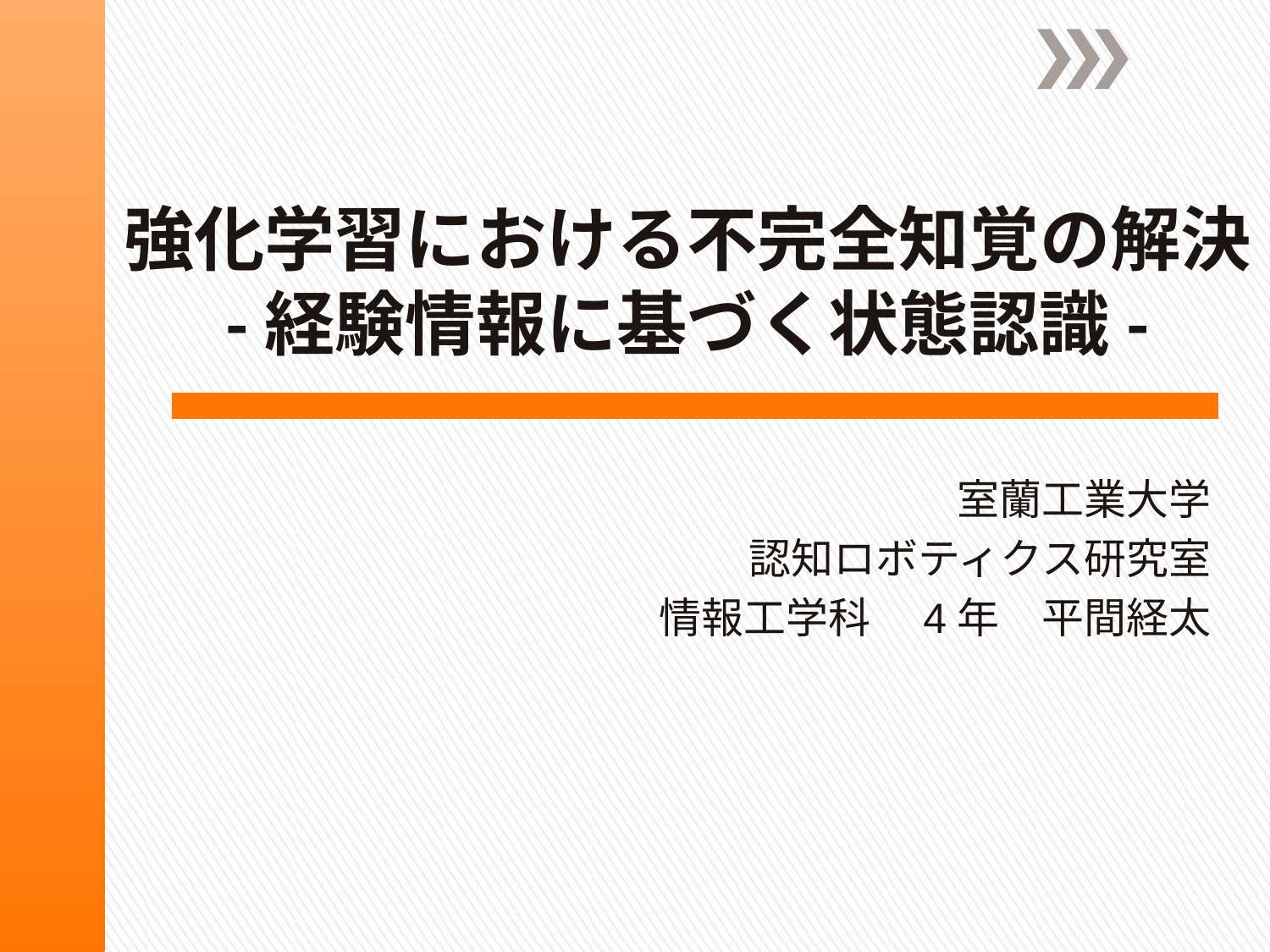

# 強化学習における不完全知覚の解決 -経験情報に基づく状態認識-
室蘭工業大学
認知ロボティクス研究室
情報工学科　4年　平間経太